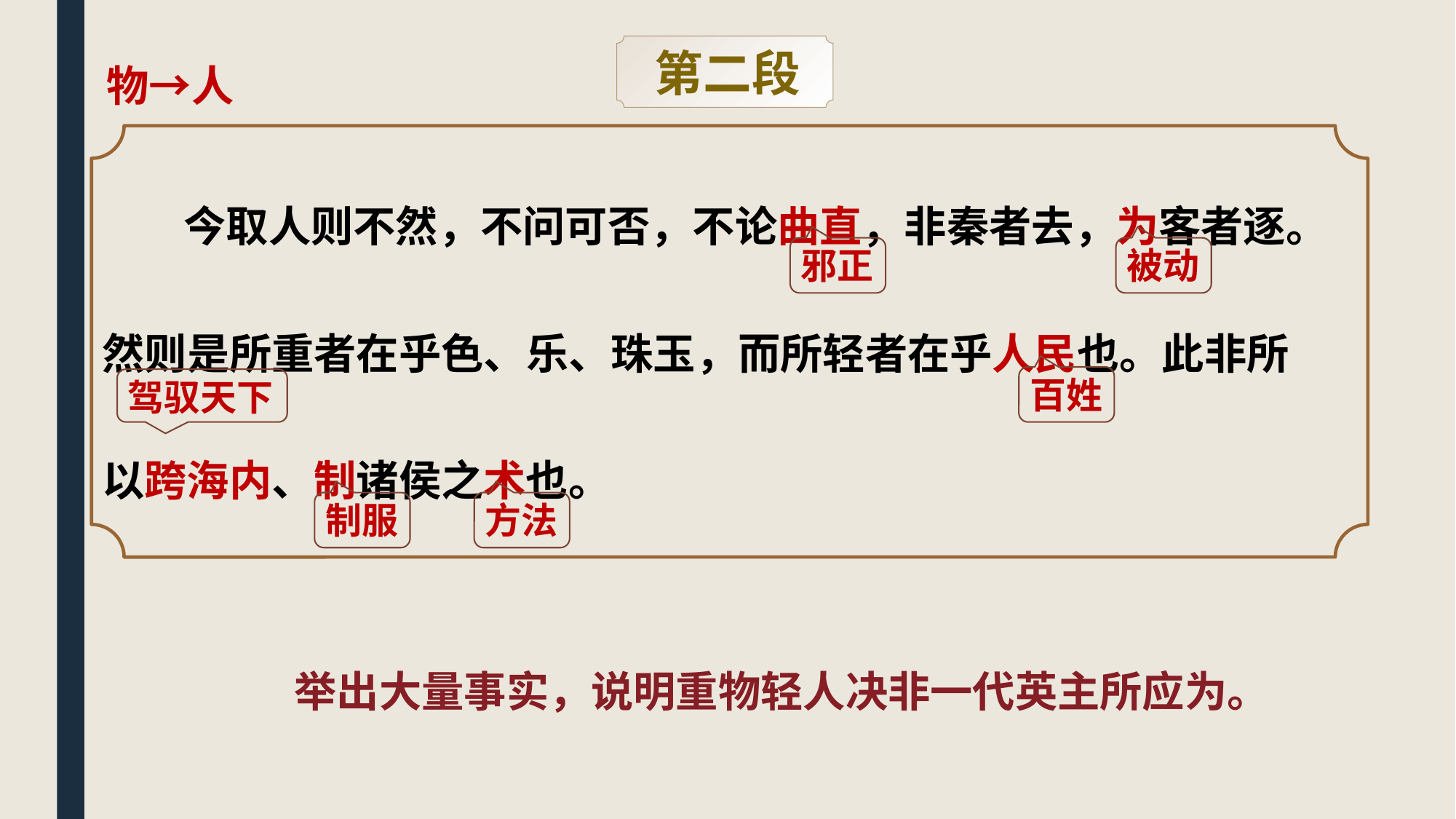

第二段
物→人
今取人则不然，不问可否，不论曲直，非秦者去，为客者逐。然则是所重者在乎色、乐、珠玉，而所轻者在乎人民也。此非所以跨海内、制诸侯之术也。

邪正

被动

百姓
驾驭天下

制服

方法
举出大量事实，说明重物轻人决非一代英主所应为。